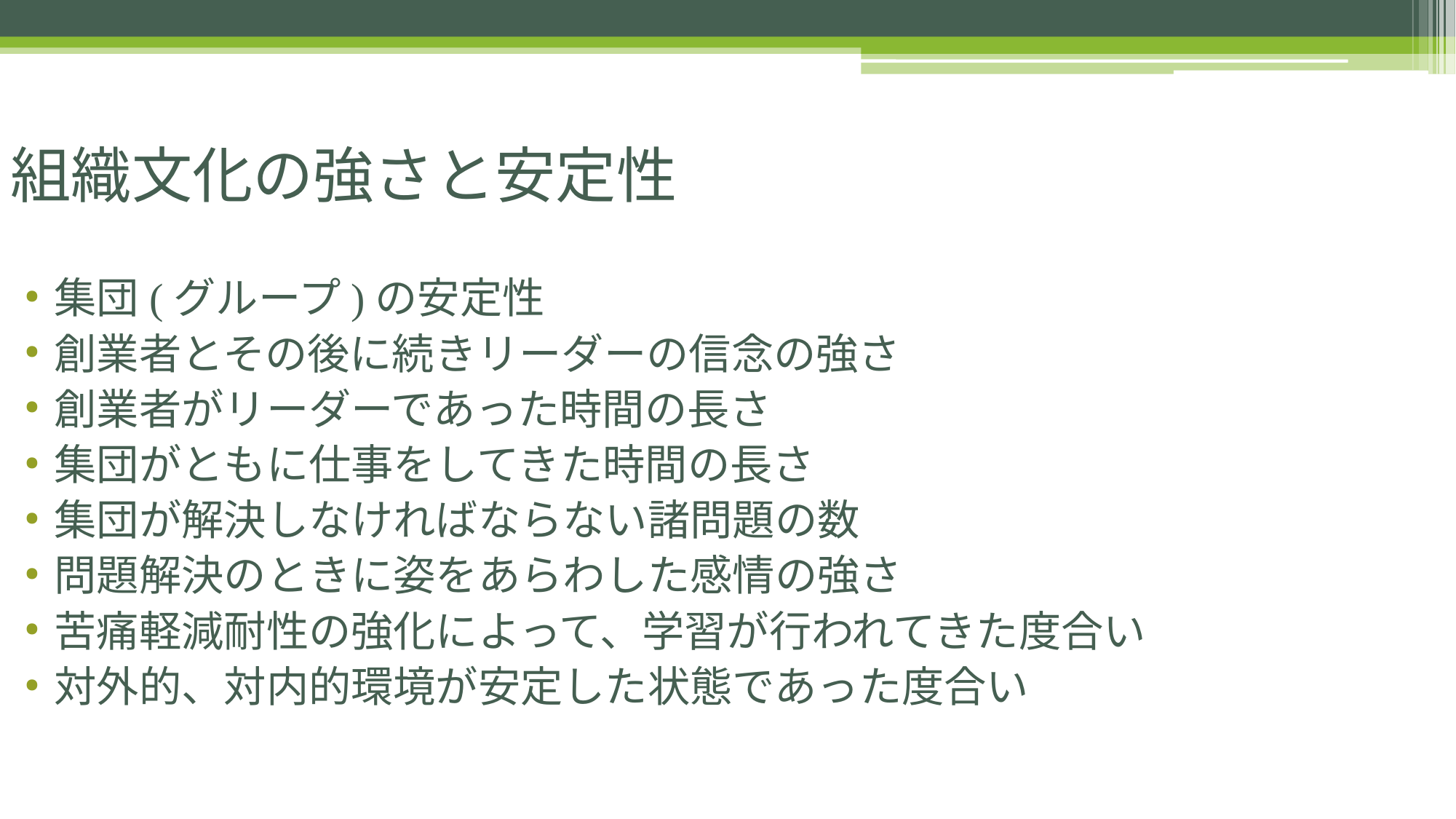

# 組織文化の強さと安定性
集団(グループ)の安定性
創業者とその後に続きリーダーの信念の強さ
創業者がリーダーであった時間の長さ
集団がともに仕事をしてきた時間の長さ
集団が解決しなければならない諸問題の数
問題解決のときに姿をあらわした感情の強さ
苦痛軽減耐性の強化によって、学習が行われてきた度合い
対外的、対内的環境が安定した状態であった度合い